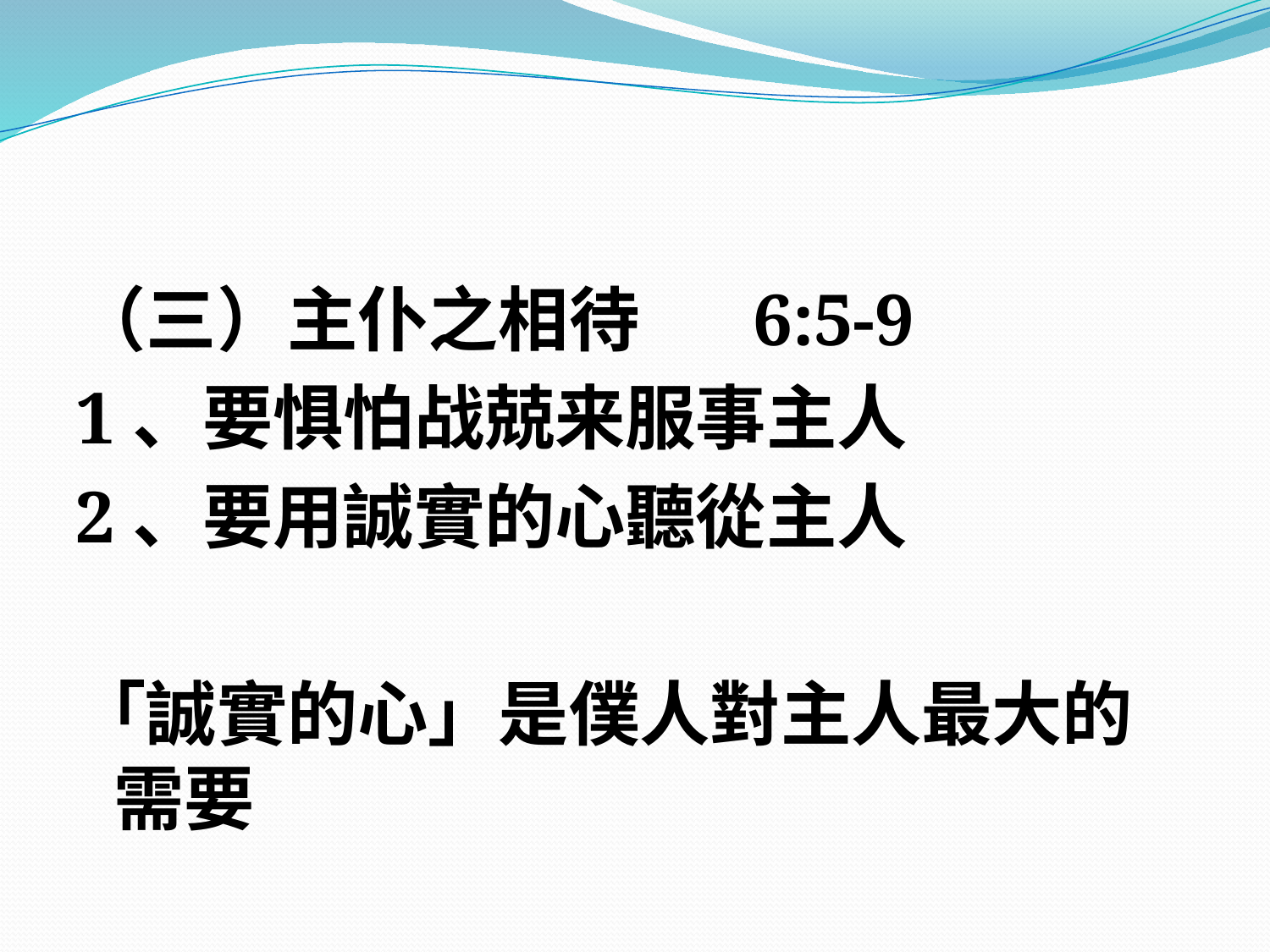

#
（三）主仆之相待      6:5-9
1、要惧怕战兢来服事主人
2、要用誠實的心聽從主人

「誠實的心」是僕人對主人最大的需要